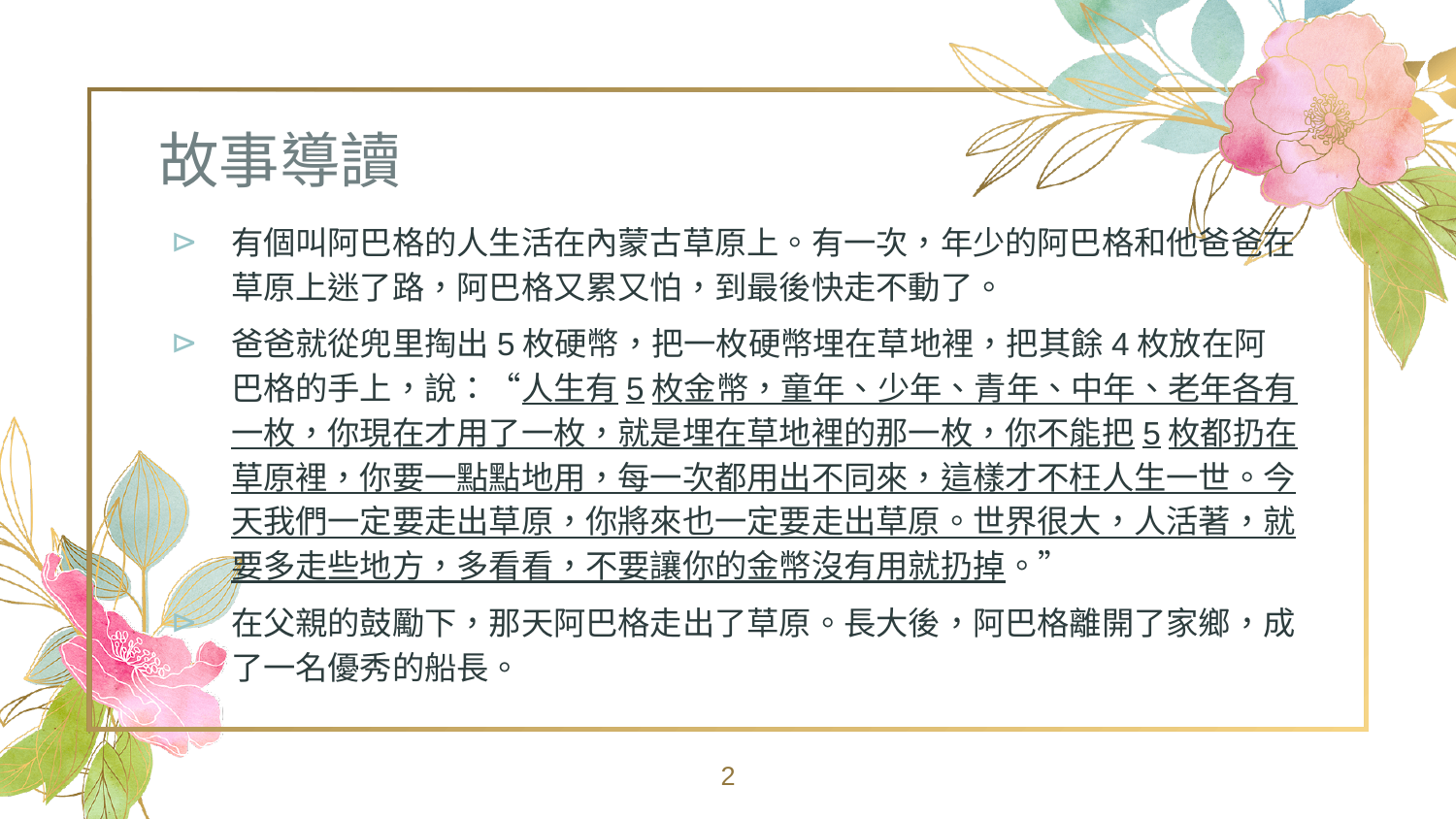

# 故事導讀
有個叫阿巴格的人生活在內蒙古草原上。有一次，年少的阿巴格和他爸爸在草原上迷了路，阿巴格又累又怕，到最後快走不動了。
爸爸就從兜里掏出5枚硬幣，把一枚硬幣埋在草地裡，把其餘4枚放在阿巴格的手上，說：“人生有5枚金幣，童年、少年、青年、中年、老年各有一枚，你現在才用了一枚，就是埋在草地裡的那一枚，你不能把5枚都扔在草原裡，你要一點點地用，每一次都用出不同來，這樣才不枉人生一世。今天我們一定要走出草原，你將來也一定要走出草原。世界很大，人活著，就要多走些地方，多看看，不要讓你的金幣沒有用就扔掉。”
在父親的鼓勵下，那天阿巴格走出了草原。長大後，阿巴格離開了家鄉，成了一名優秀的船長。
2